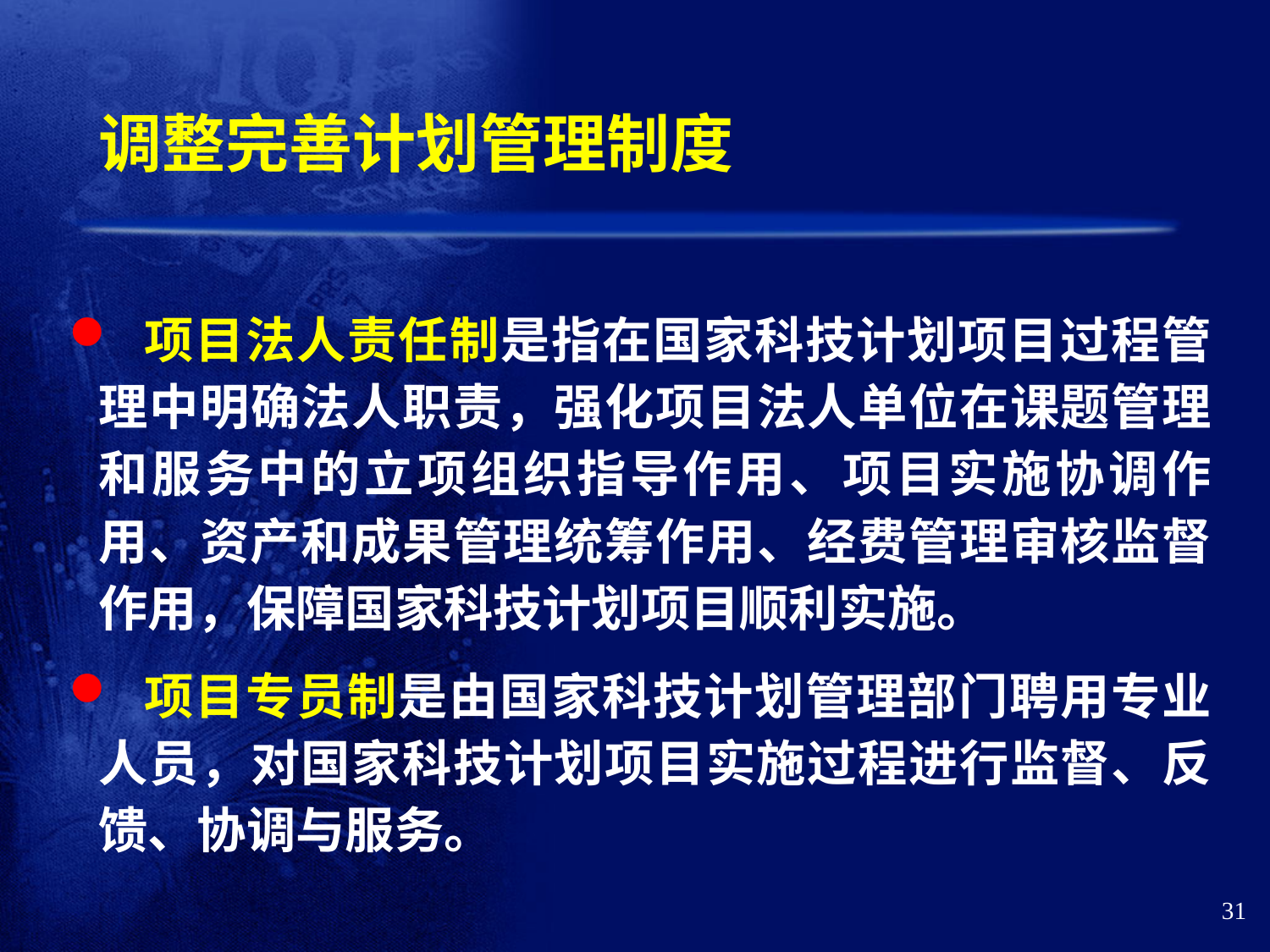

调整完善计划管理制度

 项目法人责任制是指在国家科技计划项目过程管理中明确法人职责，强化项目法人单位在课题管理和服务中的立项组织指导作用、项目实施协调作用、资产和成果管理统筹作用、经费管理审核监督作用，保障国家科技计划项目顺利实施。
 项目专员制是由国家科技计划管理部门聘用专业人员，对国家科技计划项目实施过程进行监督、反馈、协调与服务。
31